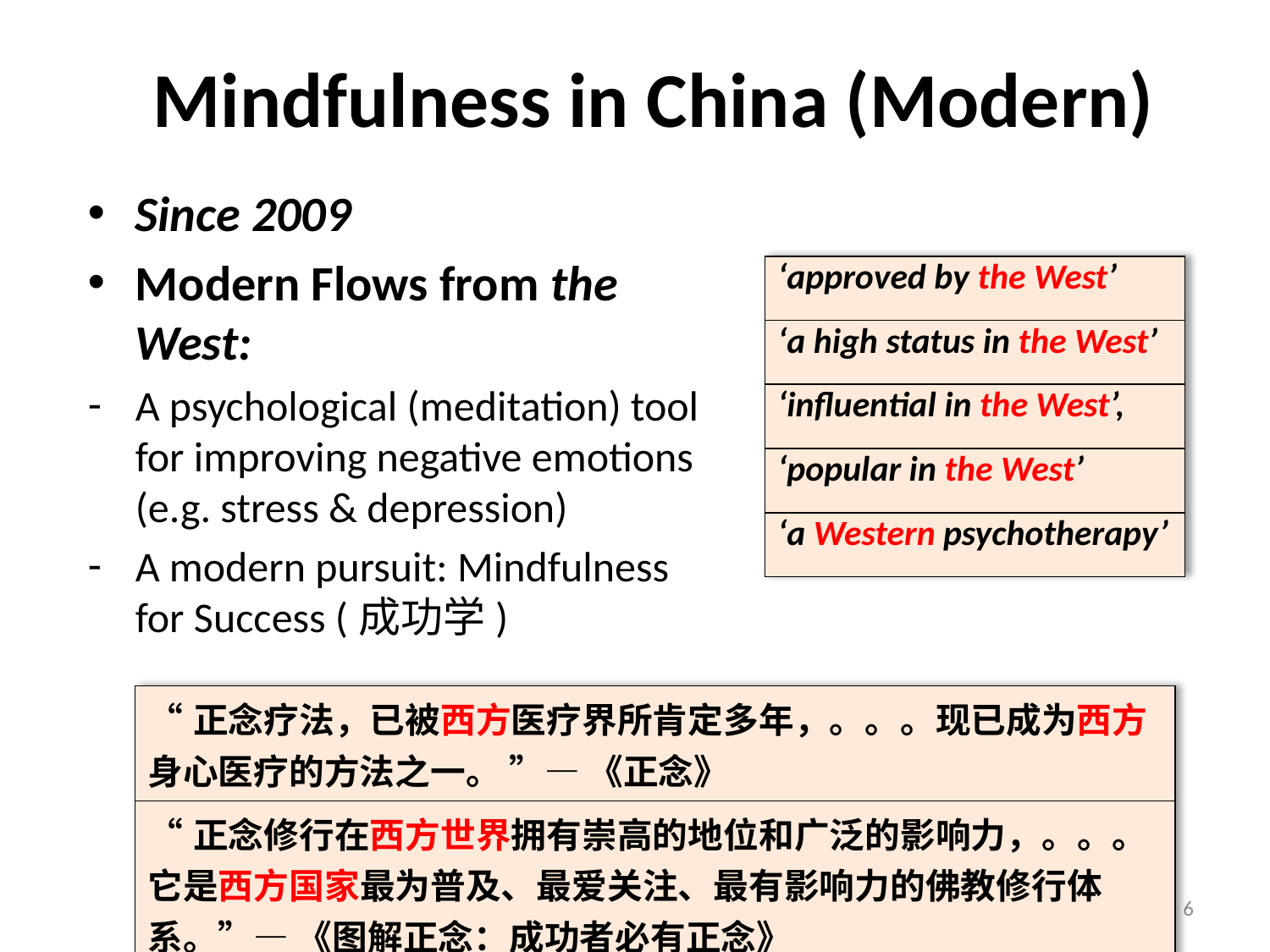

# Mindfulness in China (Modern)
Since 2009
Modern Flows from the West:
A psychological (meditation) tool for improving negative emotions (e.g. stress & depression)
A modern pursuit: Mindfulness for Success (成功学)

| ‘approved by the West’ |
| --- |
| ‘a high status in the West’ |
| ‘influential in the West’, |
| ‘popular in the West’ |
| ‘a Western psychotherapy’ |
| “正念疗法，已被西方医疗界所肯定多年，。。。现已成为西方身心医疗的方法之一。 ”— 《正念》 |
| --- |
| “正念修行在西方世界拥有崇高的地位和广泛的影响力，。。。它是西方国家最为普及、最爱关注、最有影响力的佛教修行体系。”— 《图解正念：成功者必有正念》 |
6